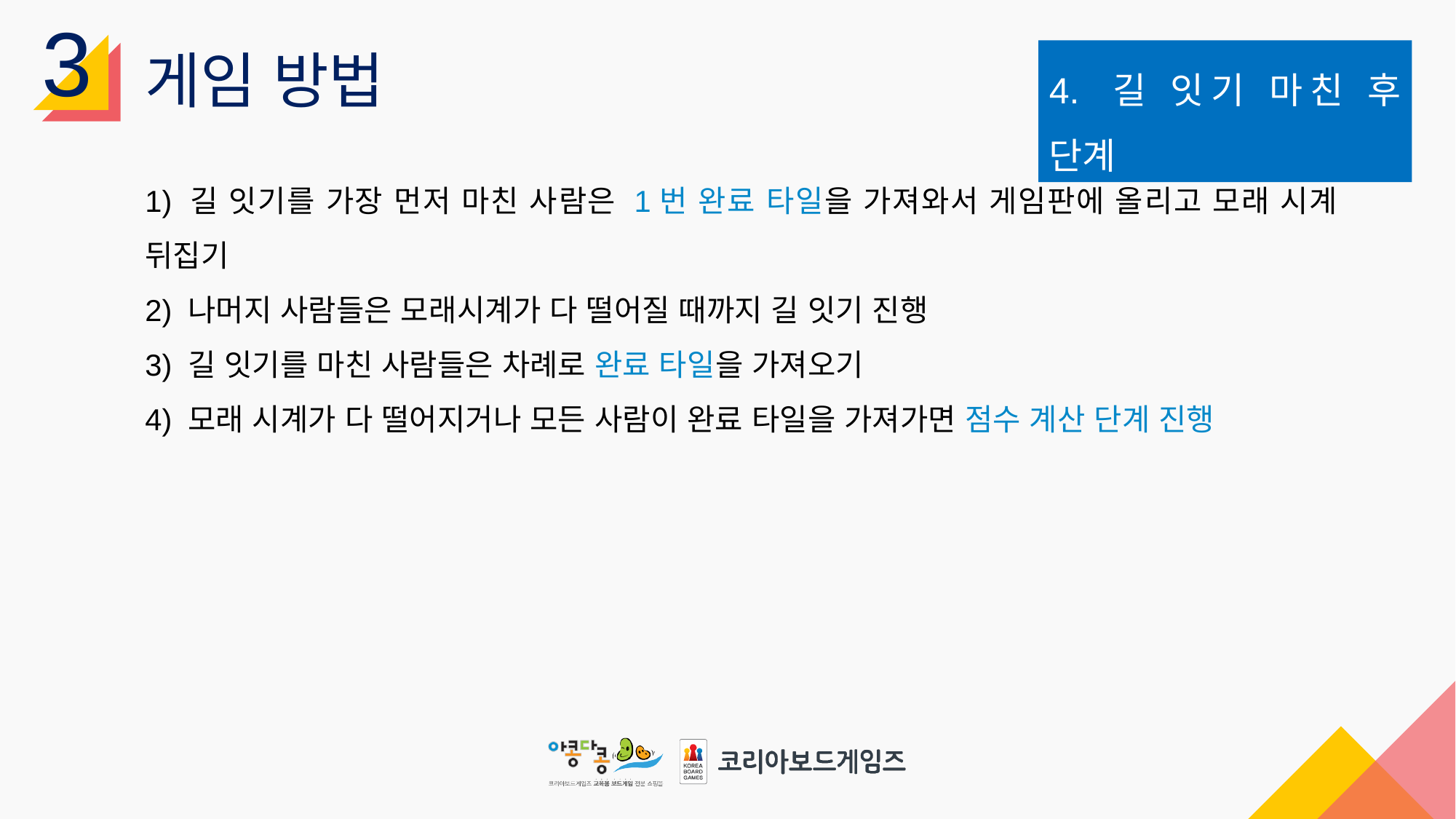

3
게임 방법
4. 길 잇기 마친 후 단계
1) 길 잇기를 가장 먼저 마친 사람은 1번 완료 타일을 가져와서 게임판에 올리고 모래 시계 뒤집기
2) 나머지 사람들은 모래시계가 다 떨어질 때까지 길 잇기 진행
3) 길 잇기를 마친 사람들은 차례로 완료 타일을 가져오기
4) 모래 시계가 다 떨어지거나 모든 사람이 완료 타일을 가져가면 점수 계산 단계 진행